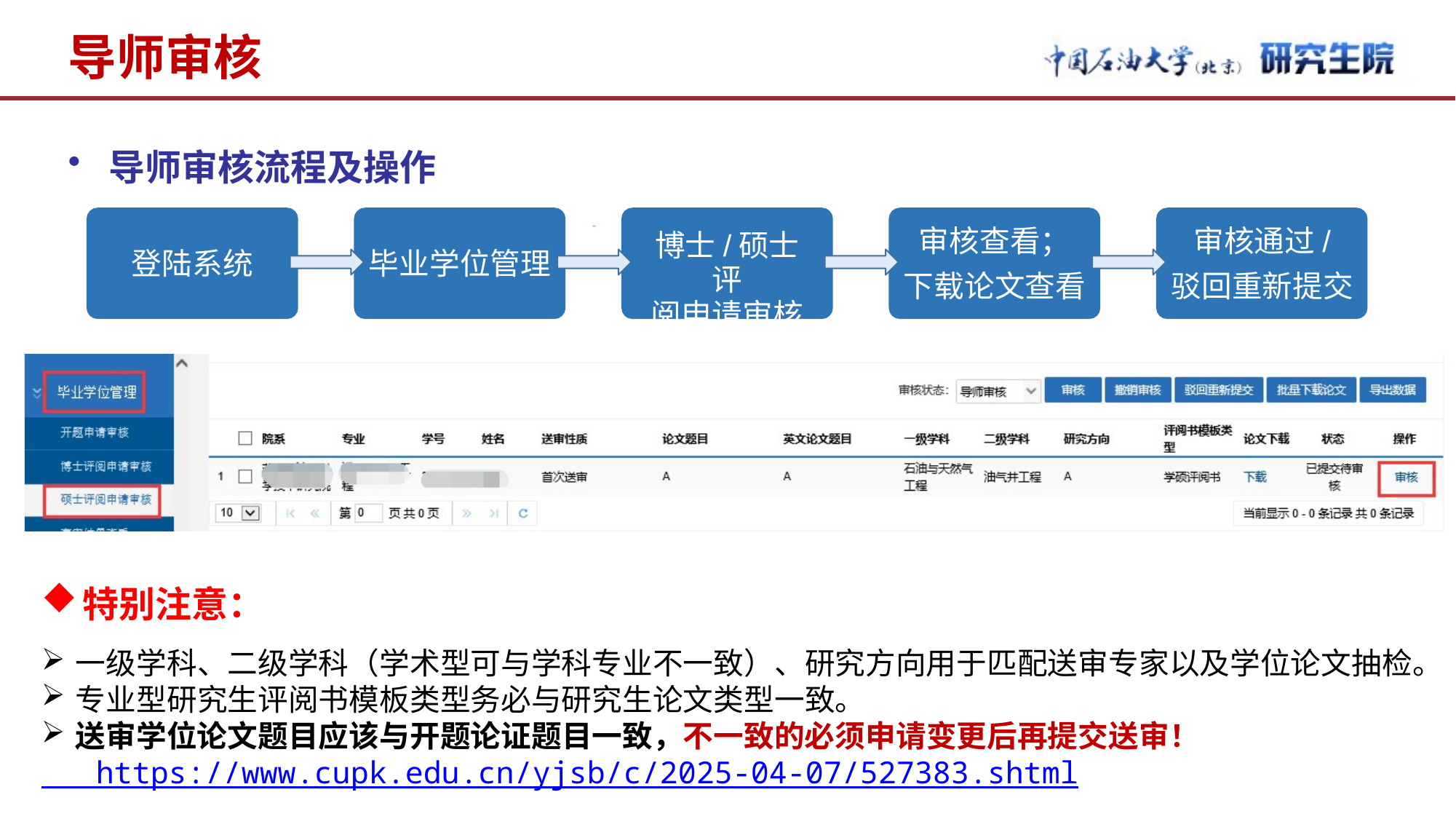

# 导师审核
导师审核流程及操作

审核查看；
下载论文查看
审核通过/
驳回重新提交

博士/硕士评
阅申请审核
登陆系统
毕业学位管理

特别注意：
一级学科、二级学科（学术型可与学科专业不一致）、研究方向用于匹配送审专家以及学位论文抽检。
专业型研究生评阅书模板类型务必与研究生论文类型一致。
送审学位论文题目应该与开题论证题目一致，不一致的必须申请变更后再提交送审！
   https://www.cupk.edu.cn/yjsb/c/2025-04-07/527383.shtml